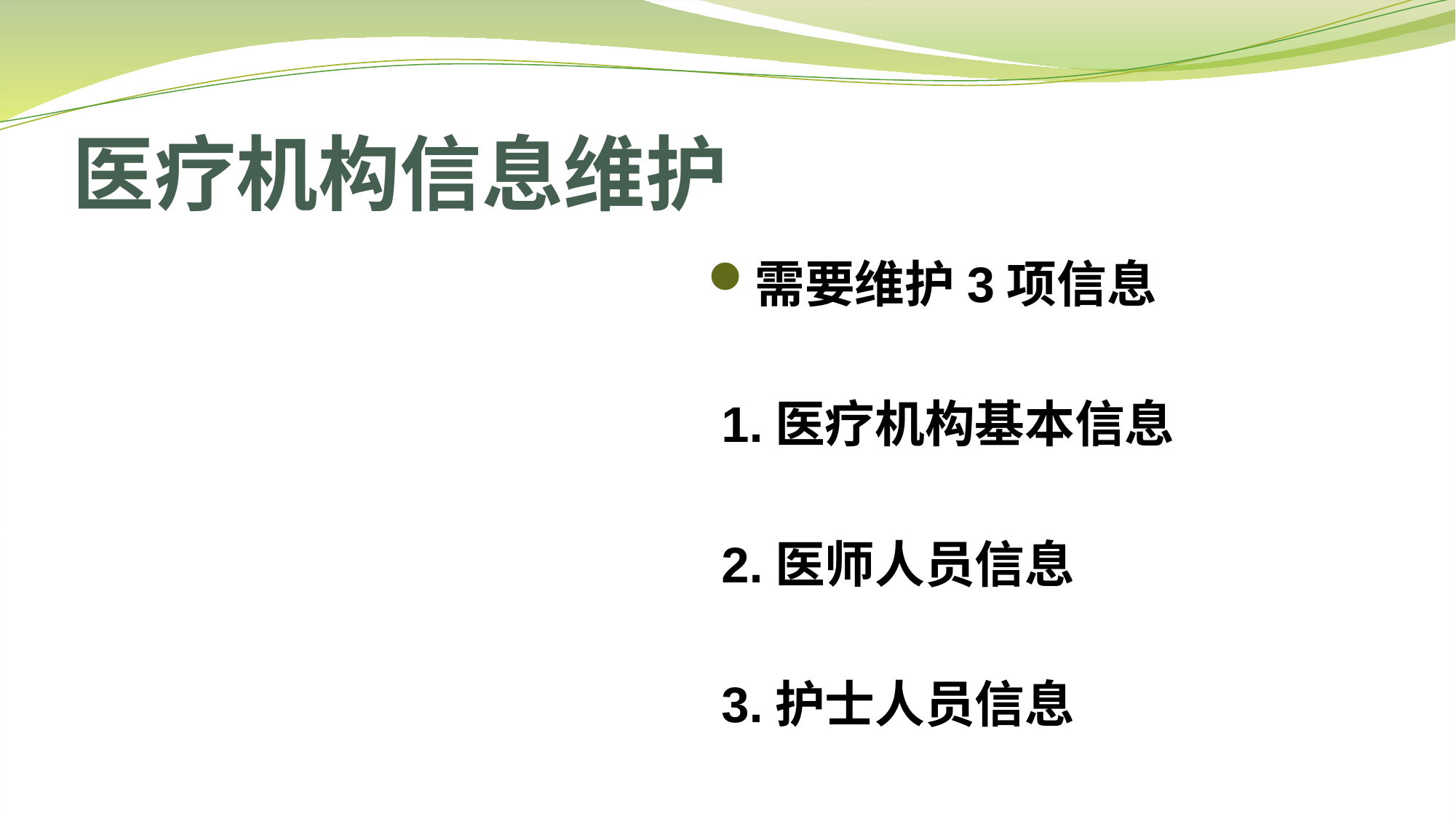

# 医疗机构信息维护
需要维护3项信息

 1.医疗机构基本信息

 2.医师人员信息

 3.护士人员信息